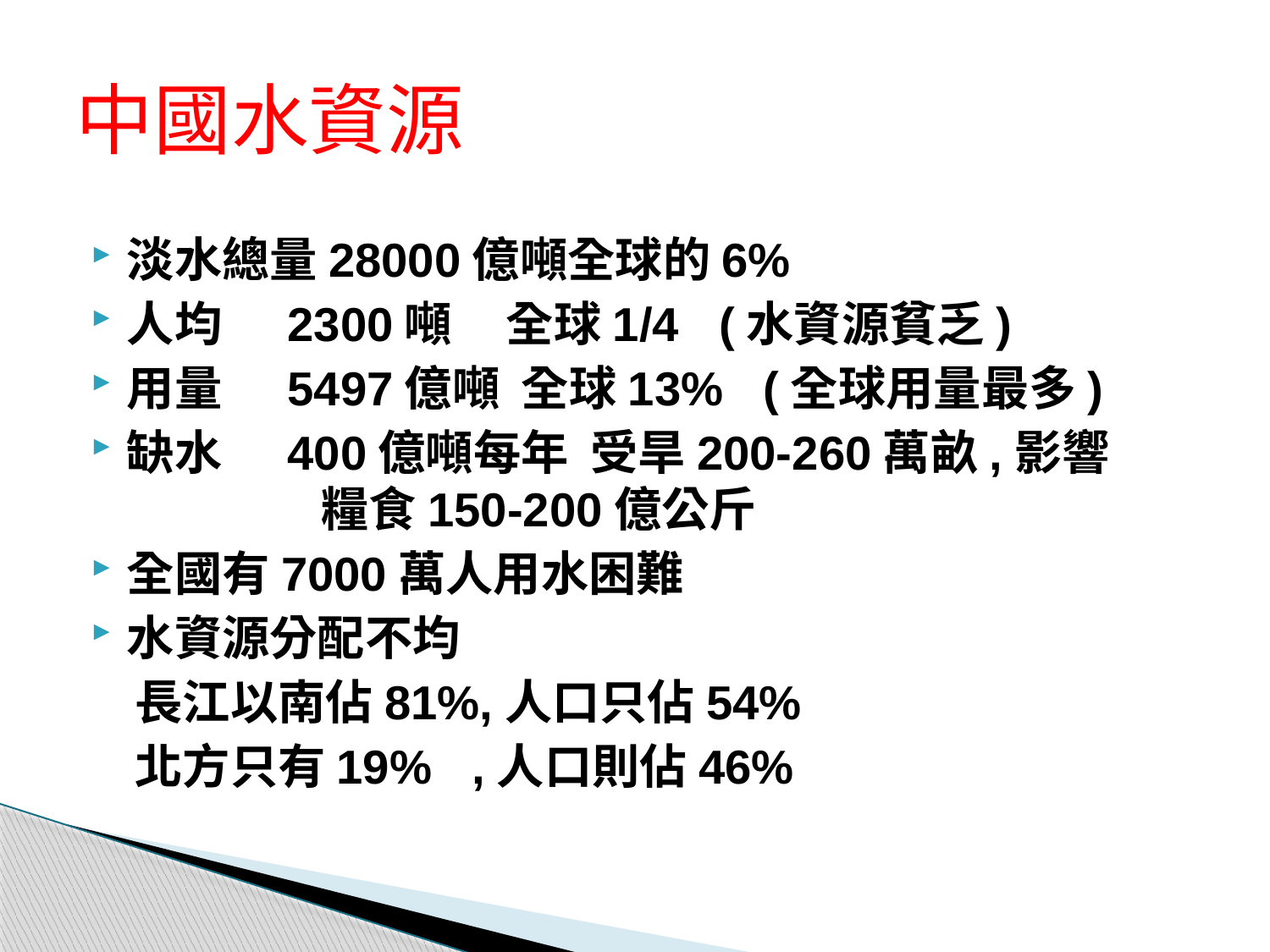

# 中國水資源
淡水總量28000億噸全球的6%
人均     2300噸     全球1/4   (水資源貧乏)
用量     5497億噸  全球13%   (全球用量最多)
缺水     400億噸每年  受旱200-260萬畝,影響                          糧食150-200億公斤
全國有7000萬人用水困難
水資源分配不均
   長江以南佔81%,人口只佔54%
   北方只有19%   ,人口則佔46%